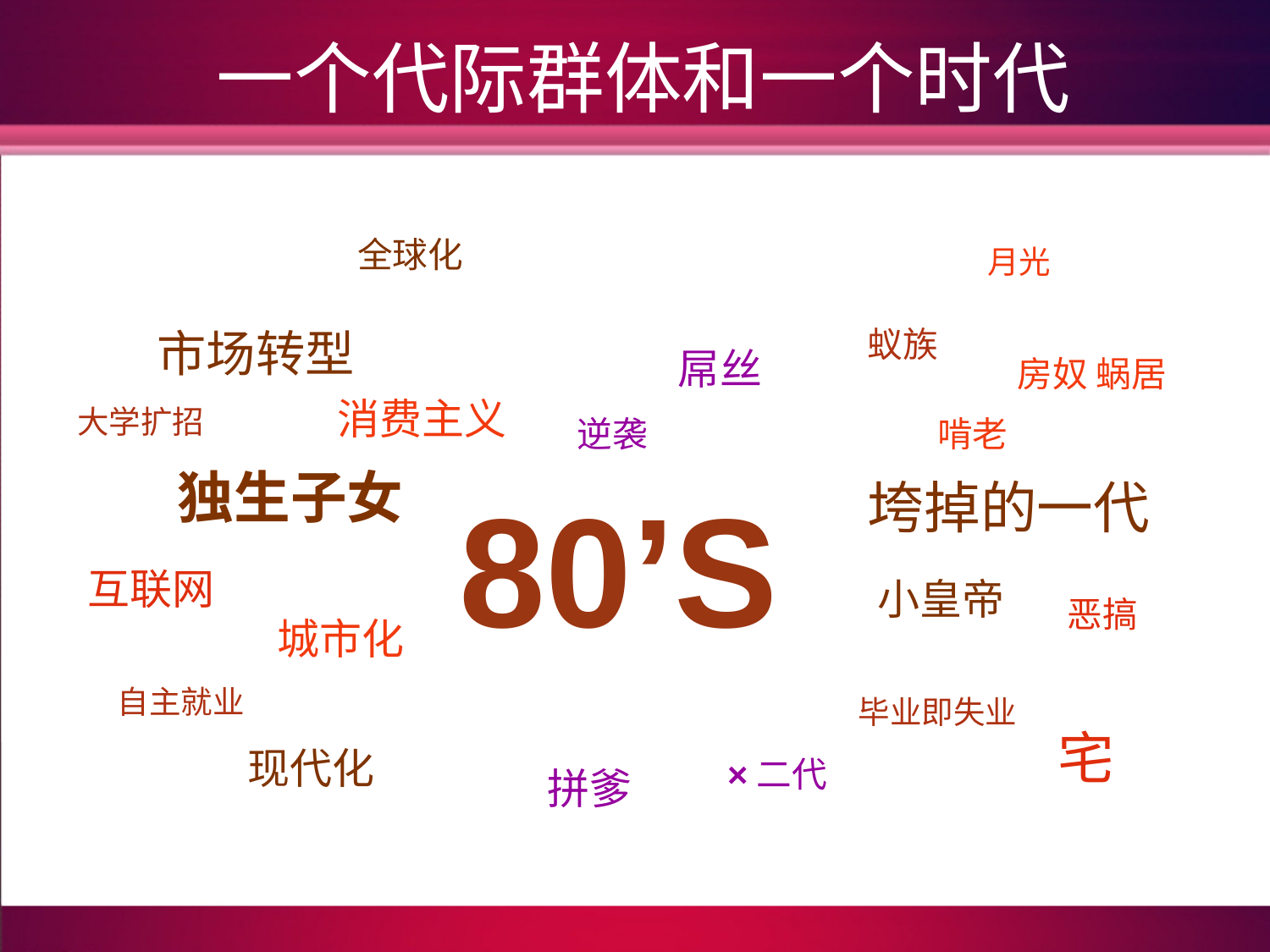

# 一个代际群体和一个时代
全球化
月光
市场转型
蚁族
屌丝
房奴 蜗居
消费主义
大学扩招
逆袭
啃老
独生子女
80’s
垮掉的一代
互联网
小皇帝
恶搞
城市化
自主就业
毕业即失业
宅
现代化
×二代
拼爹